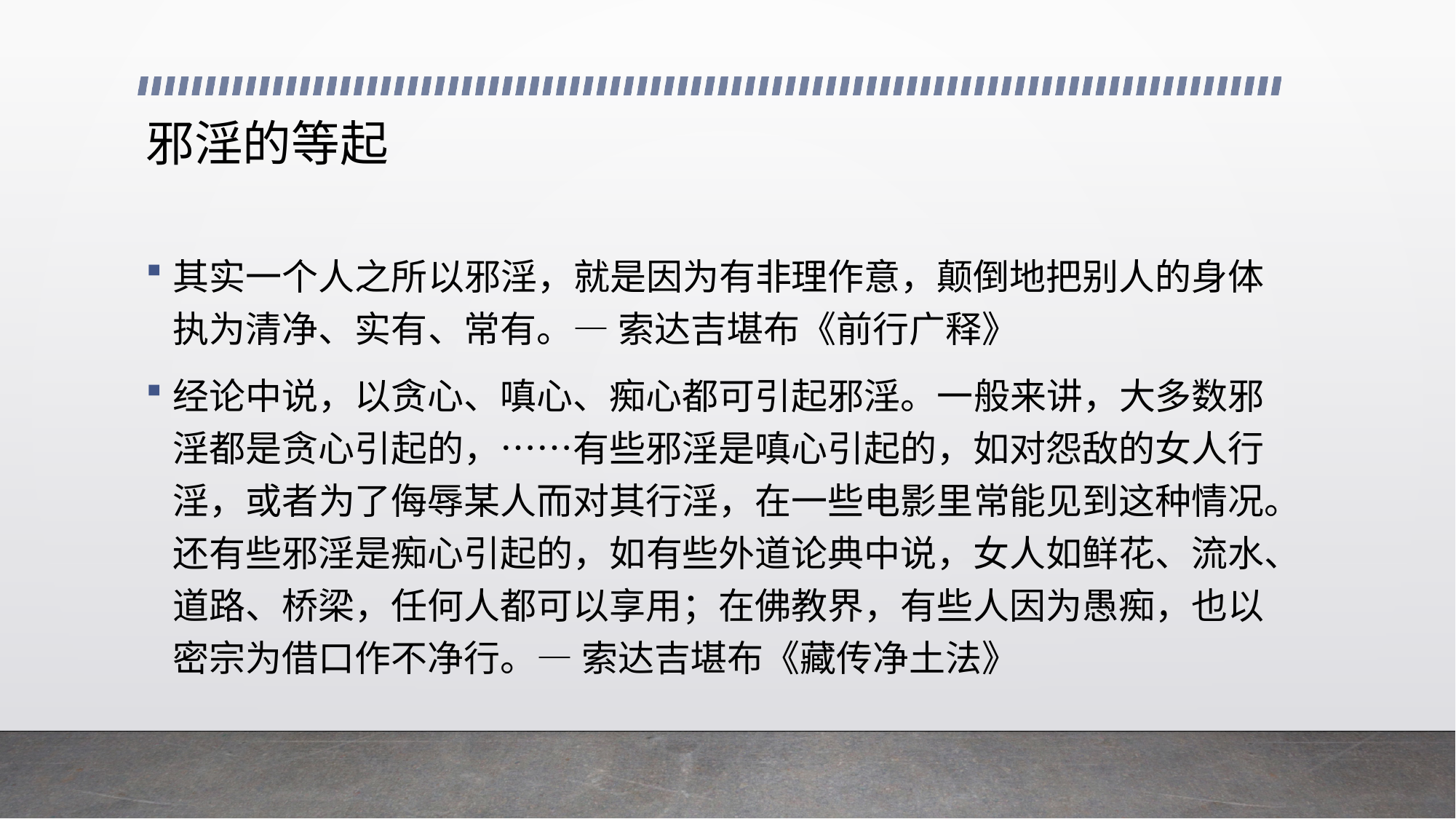

# 邪淫的等起
其实一个人之所以邪淫，就是因为有非理作意，颠倒地把别人的身体执为清净、实有、常有。— 索达吉堪布《前行广释》
经论中说，以贪心、嗔心、痴心都可引起邪淫。一般来讲，大多数邪淫都是贪心引起的，……有些邪淫是嗔心引起的，如对怨敌的女人行淫，或者为了侮辱某人而对其行淫，在一些电影里常能见到这种情况。还有些邪淫是痴心引起的，如有些外道论典中说，女人如鲜花、流水、道路、桥梁，任何人都可以享用；在佛教界，有些人因为愚痴，也以密宗为借口作不净行。— 索达吉堪布《藏传净土法》